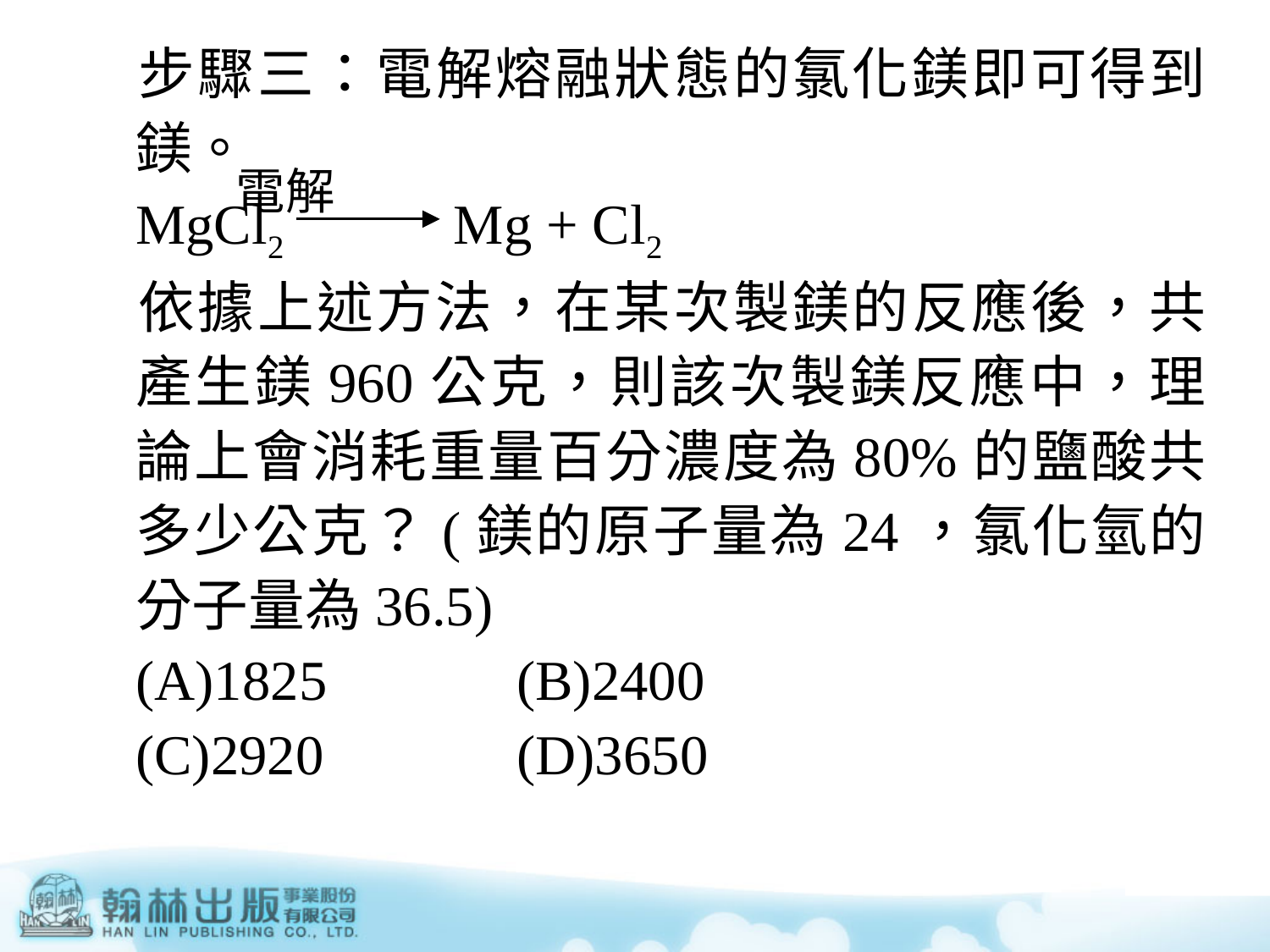

步驟三：電解熔融狀態的氯化鎂即可得到鎂。
	MgCl2            Mg + Cl2
	依據上述方法，在某次製鎂的反應後，共產生鎂960公克，則該次製鎂反應中，理論上會消耗重量百分濃度為80%的鹽酸共多少公克？(鎂的原子量為24，氯化氫的分子量為36.5)
	(A)1825 		(B)2400
	(C)2920 		(D)3650
電解